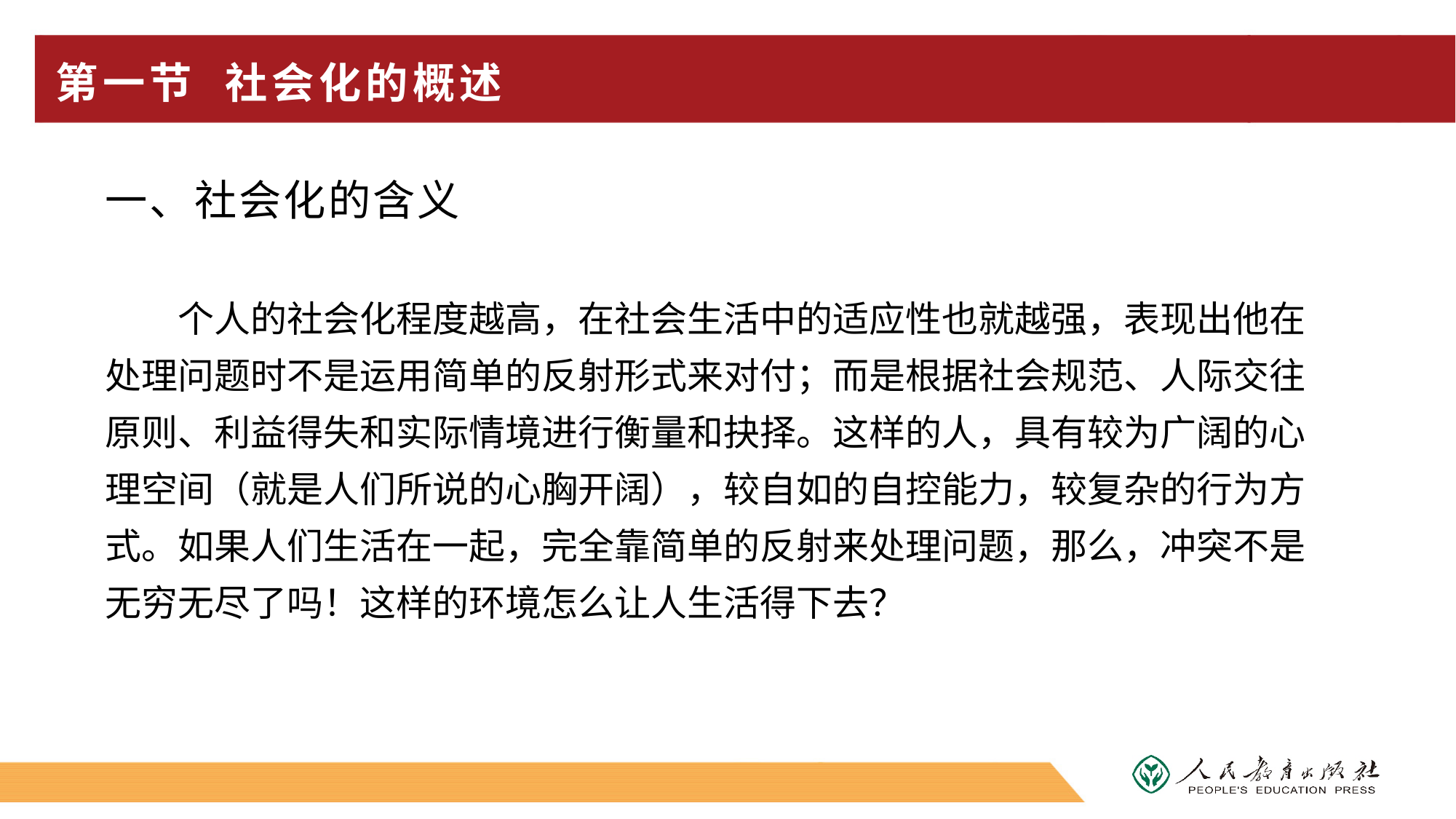

# 第一节  社会化的概述
一、社会化的含义
个人的社会化程度越高，在社会生活中的适应性也就越强，表现出他在处理问题时不是运用简单的反射形式来对付；而是根据社会规范、人际交往原则、利益得失和实际情境进行衡量和抉择。这样的人，具有较为广阔的心理空间（就是人们所说的心胸开阔），较自如的自控能力，较复杂的行为方式。如果人们生活在一起，完全靠简单的反射来处理问题，那么，冲突不是无穷无尽了吗！这样的环境怎么让人生活得下去？